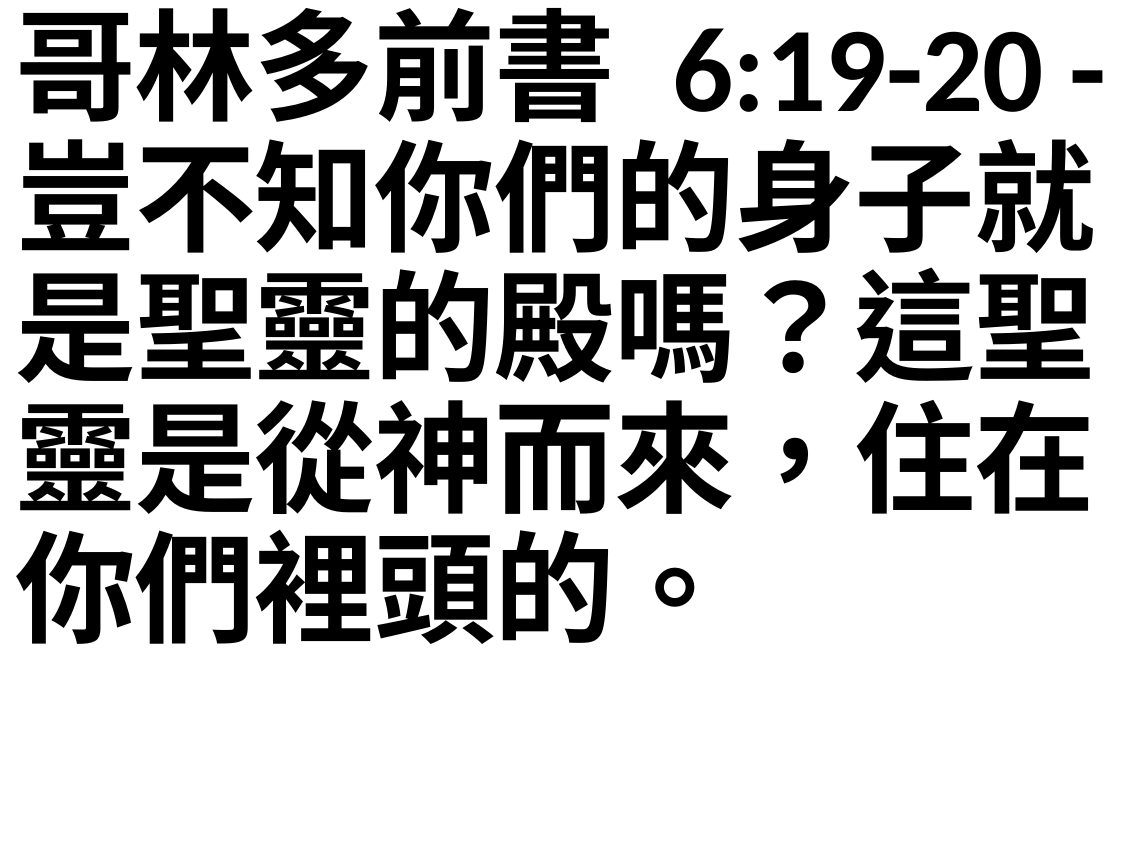

哥林多前書 6:19-20 -豈不知你們的身子就是聖靈的殿嗎？這聖靈是從神而來，住在你們裡頭的。

並且你們不是自己的人， 因為你們是重價買來的，所以要在你們的身子上榮耀神。